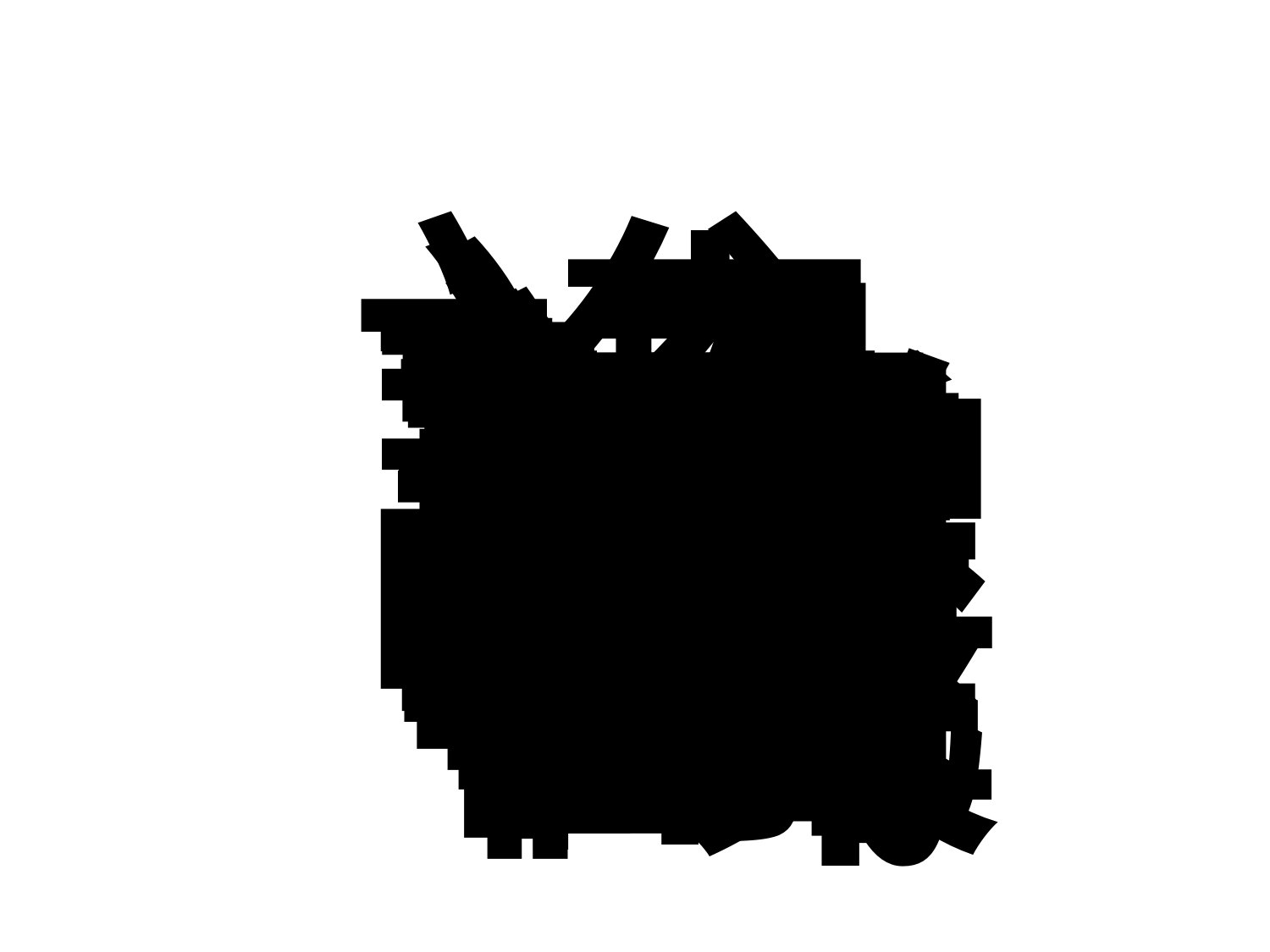

說
讀
記
課
論
計
討
誰
請
愫
詩
詳
訴
試
語
謝
談
試
譯